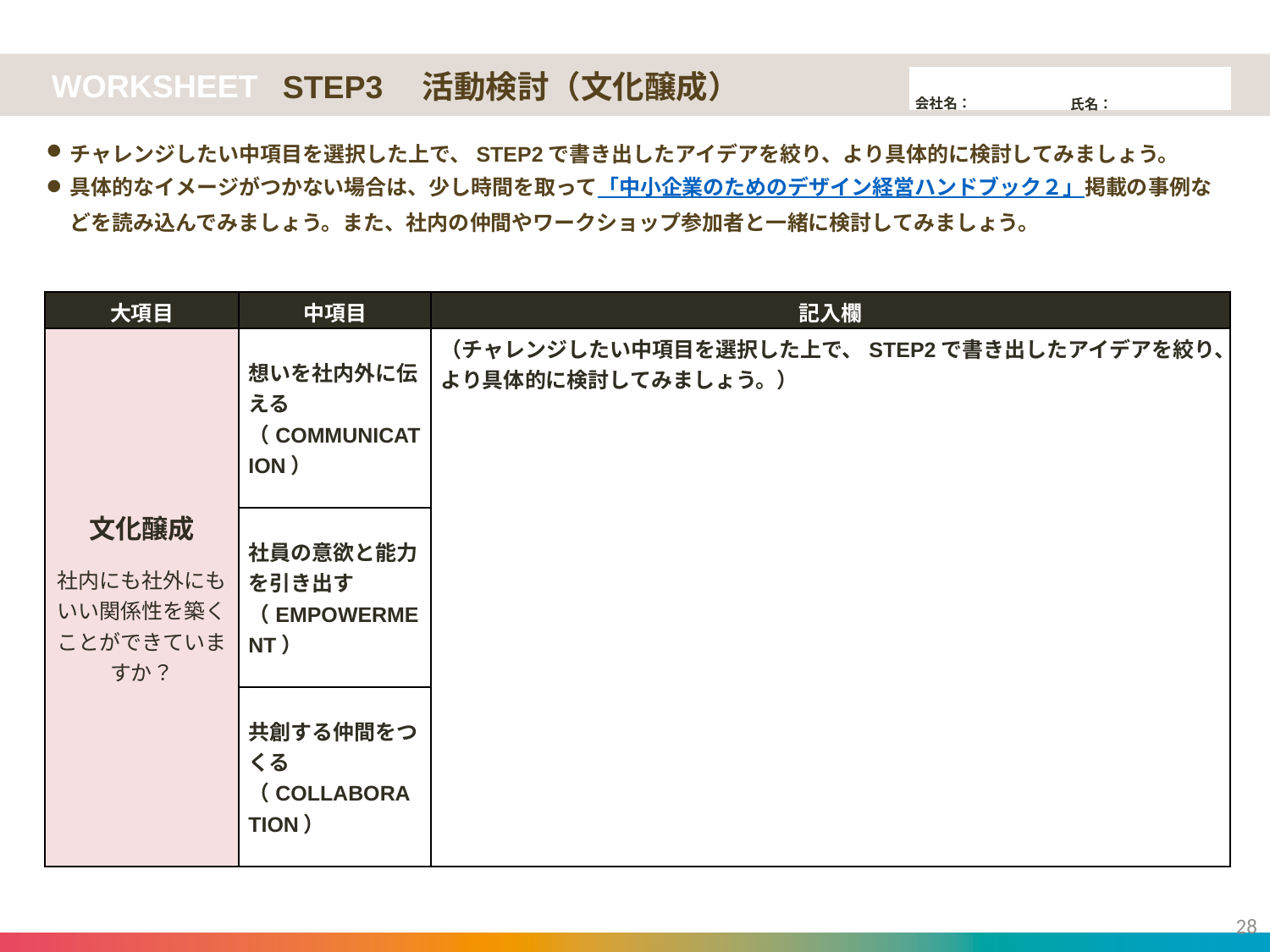

STEP3　活動検討（文化醸成）
チャレンジしたい中項目を選択した上で、STEP2で書き出したアイデアを絞り、より具体的に検討してみましょう。
具体的なイメージがつかない場合は、少し時間を取って「中小企業のためのデザイン経営ハンドブック２」掲載の事例などを読み込んでみましょう。また、社内の仲間やワークショップ参加者と一緒に検討してみましょう。
| 大項目 | 中項目 | 記入欄 |
| --- | --- | --- |
| 文化醸成 社内にも社外にもいい関係性を築くことができていますか？ | 想いを社内外に伝える （COMMUNICATION） | （チャレンジしたい中項目を選択した上で、STEP2で書き出したアイデアを絞り、より具体的に検討してみましょう。） |
|  | 社員の意欲と能力を引き出す （EMPOWERMENT） |  |
|  | 共創する仲間をつくる （COLLABORATION） |  |